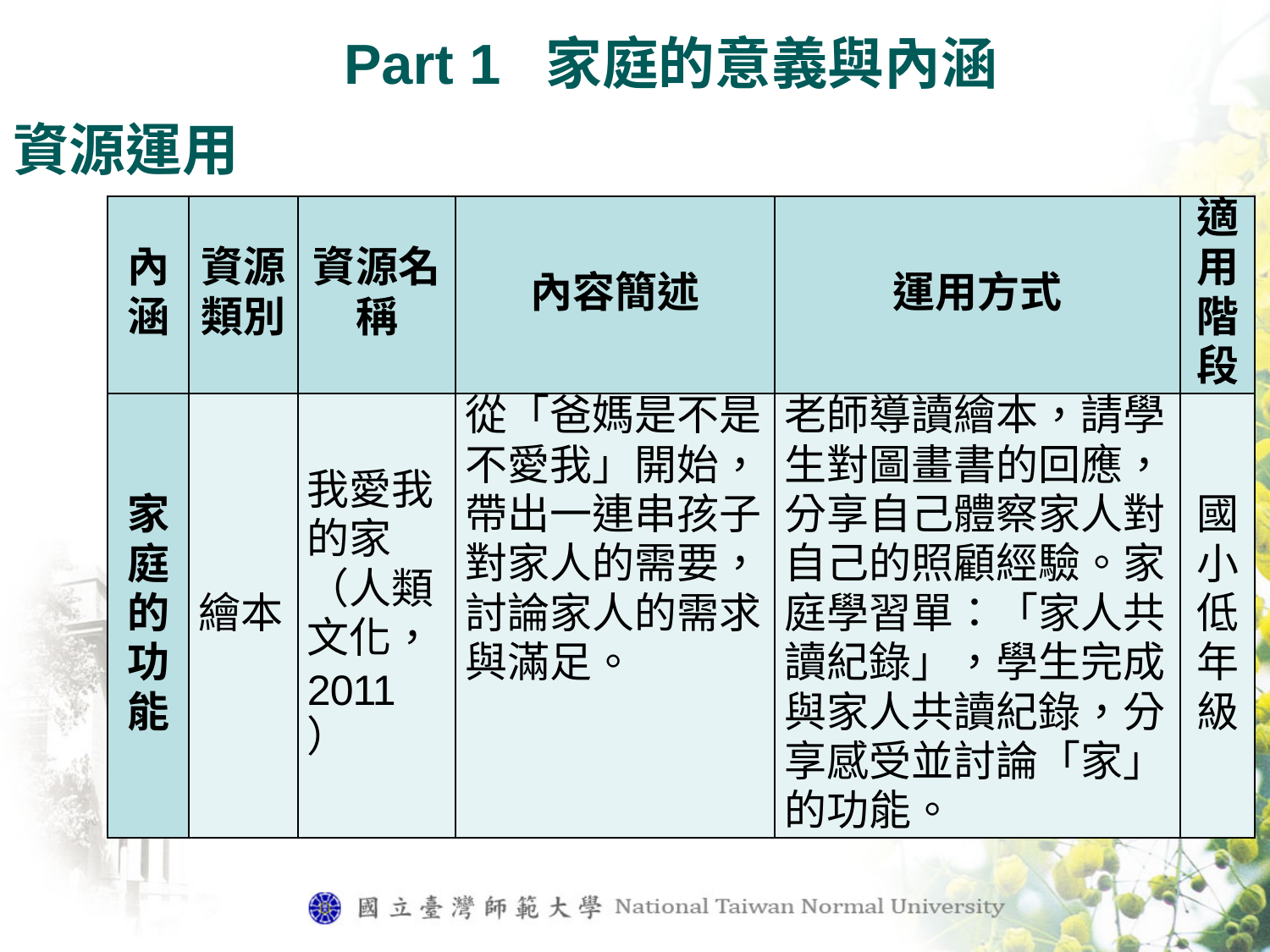

Part 1  家庭的意義與內涵
資源運用
| 內涵 | 資源類別 | 資源名稱 | 內容簡述 | 運用方式 | 適用階段 |
| --- | --- | --- | --- | --- | --- |
| 家庭的功能 | 繪本 | 我愛我的家（人類文化，2011） | 從「爸媽是不是不愛我」開始，帶出一連串孩子對家人的需要，討論家人的需求與滿足。 | 老師導讀繪本，請學生對圖畫書的回應，分享自己體察家人對自己的照顧經驗。家庭學習單：「家人共讀紀錄」，學生完成與家人共讀紀錄，分享感受並討論「家」的功能。 | 國小低年級 |